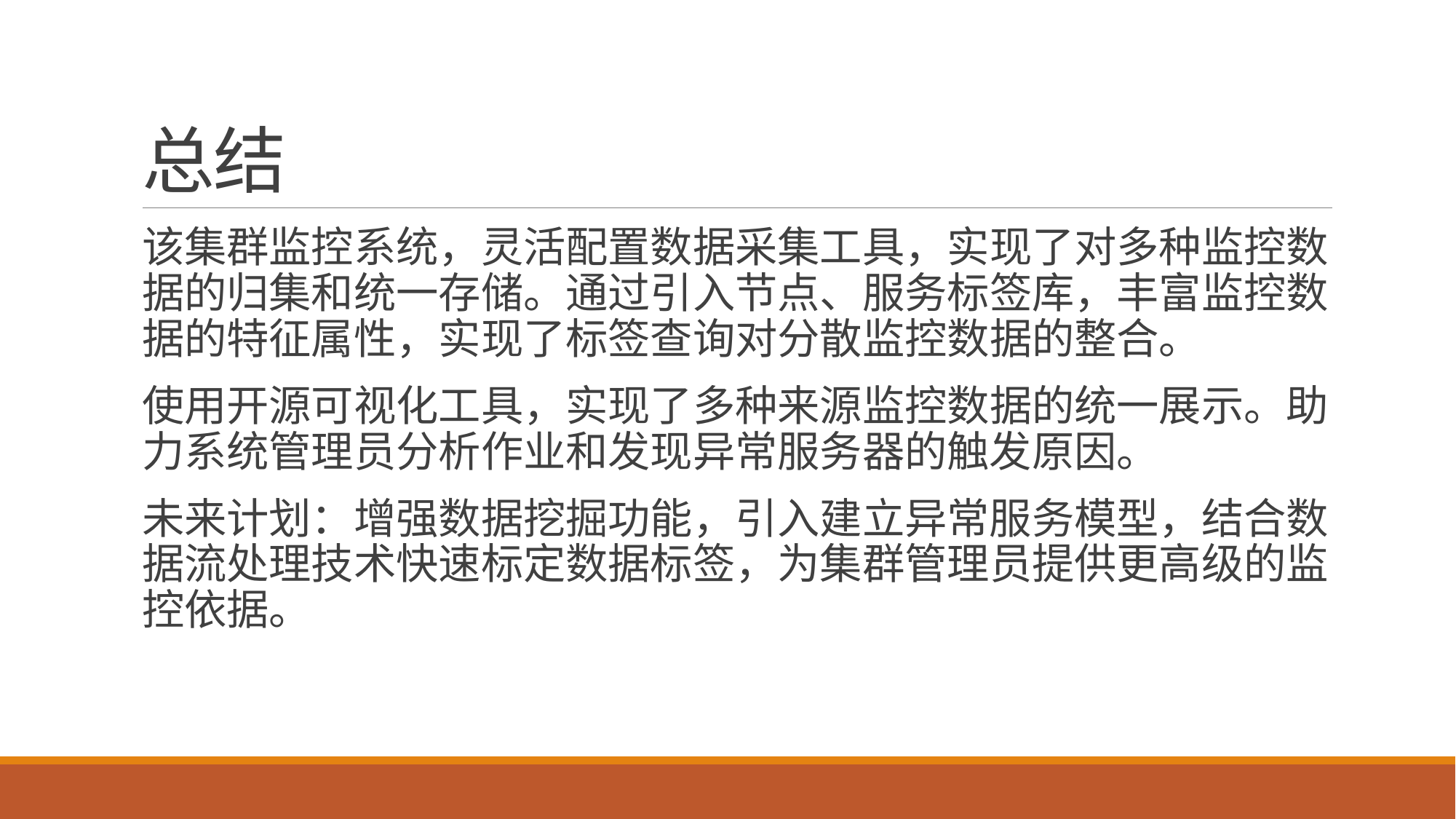

# 总结
该集群监控系统，灵活配置数据采集工具，实现了对多种监控数据的归集和统一存储。通过引入节点、服务标签库，丰富监控数据的特征属性，实现了标签查询对分散监控数据的整合。
使用开源可视化工具，实现了多种来源监控数据的统一展示。助力系统管理员分析作业和发现异常服务器的触发原因。
未来计划：增强数据挖掘功能，引入建立异常服务模型，结合数据流处理技术快速标定数据标签，为集群管理员提供更高级的监控依据。